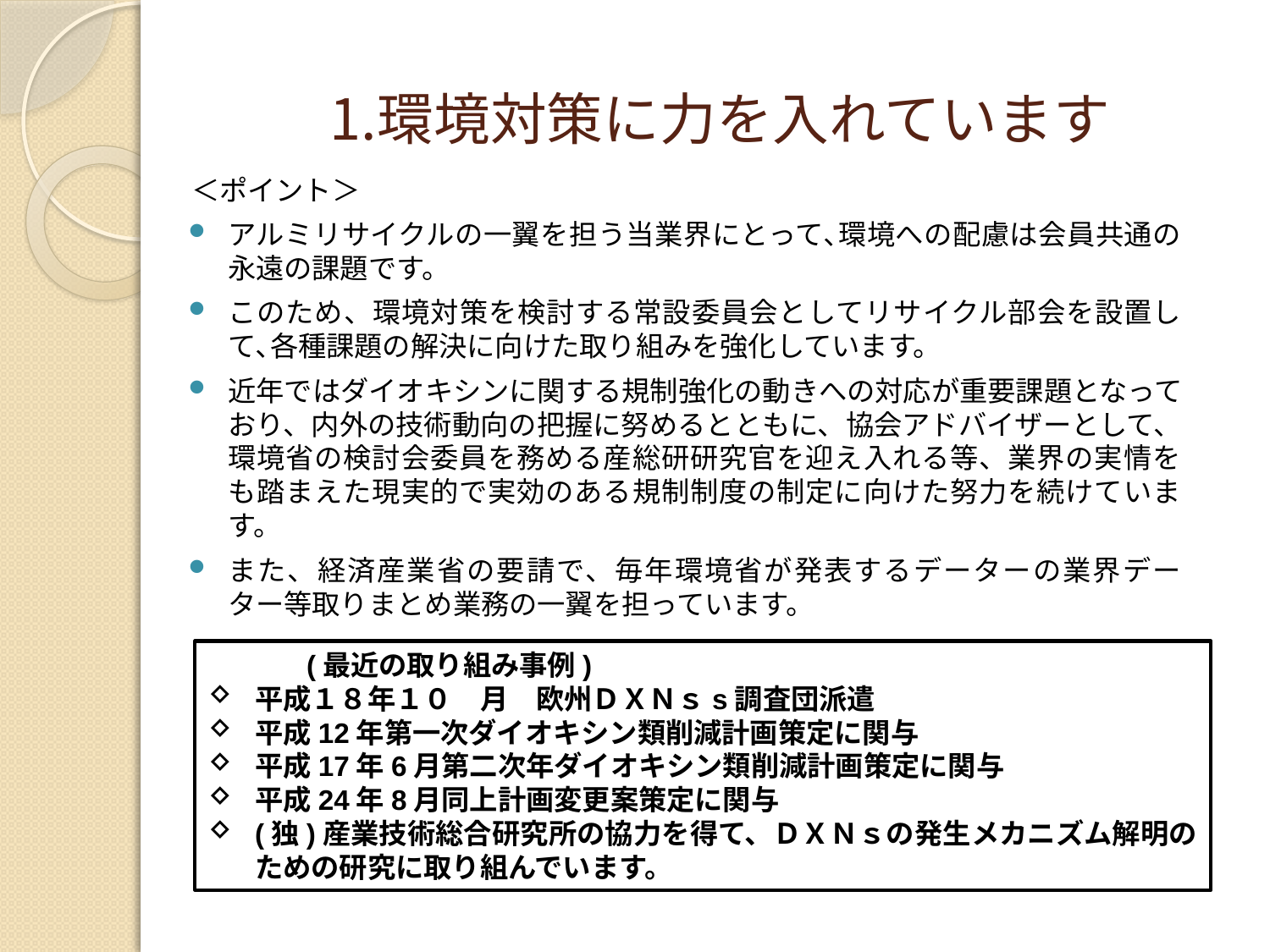

# 環境対策に力を入れています
＜ポイント＞
アルミリサイクルの一翼を担う当業界にとって､環境への配慮は会員共通の永遠の課題です。
このため、環境対策を検討する常設委員会としてリサイクル部会を設置して､各種課題の解決に向けた取り組みを強化しています。
近年ではダイオキシンに関する規制強化の動きへの対応が重要課題となっており、内外の技術動向の把握に努めるとともに、協会アドバイザーとして、環境省の検討会委員を務める産総研研究官を迎え入れる等、業界の実情をも踏まえた現実的で実効のある規制制度の制定に向けた努力を続けています。
また、経済産業省の要請で、毎年環境省が発表するデーターの業界データー等取りまとめ業務の一翼を担っています。

(最近の取り組み事例)
平成１８年１０　月　欧州ＤＸＮｓs調査団派遣
平成12年第一次ダイオキシン類削減計画策定に関与
平成17年6月第二次年ダイオキシン類削減計画策定に関与
平成24年8月同上計画変更案策定に関与
(独)産業技術総合研究所の協力を得て、ＤＸＮｓの発生メカニズム解明のための研究に取り組んでいます。